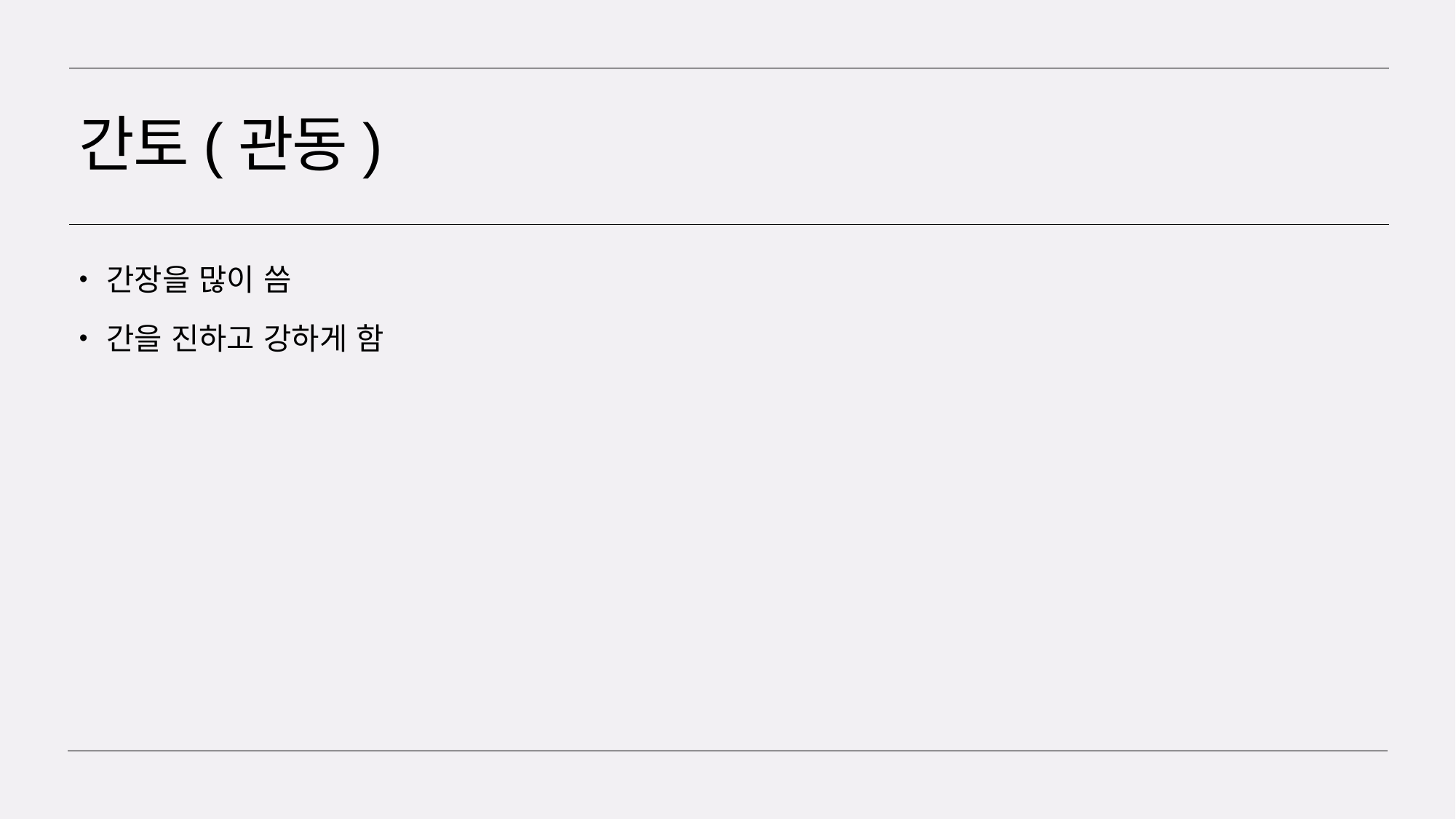

# 간토(관동)
간장을 많이 씀
간을 진하고 강하게 함